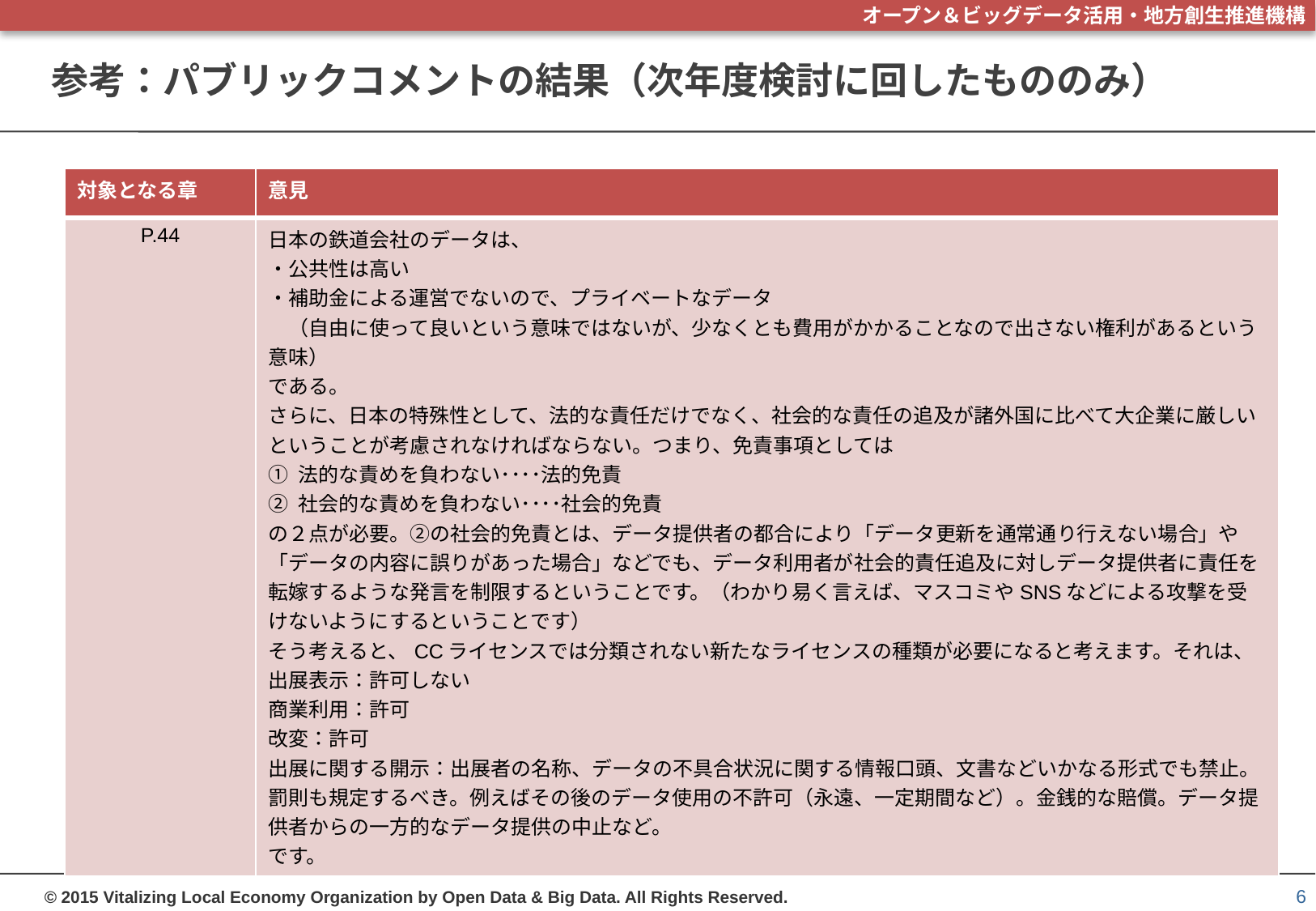

# 参考：パブリックコメントの結果（次年度検討に回したもののみ）
| 対象となる章 | 意見 |
| --- | --- |
| P.44 | 日本の鉄道会社のデータは、 ・公共性は高い ・補助金による運営でないので、プライベートなデータ 　（自由に使って良いという意味ではないが、少なくとも費用がかかることなので出さない権利があるという意味） である。 さらに、日本の特殊性として、法的な責任だけでなく、社会的な責任の追及が諸外国に比べて大企業に厳しいということが考慮されなければならない。つまり、免責事項としては ① 法的な責めを負わない････法的免責 ② 社会的な責めを負わない････社会的免責 の２点が必要。②の社会的免責とは、データ提供者の都合により「データ更新を通常通り行えない場合」や「データの内容に誤りがあった場合」などでも、データ利用者が社会的責任追及に対しデータ提供者に責任を転嫁するような発言を制限するということです。（わかり易く言えば、マスコミやSNSなどによる攻撃を受けないようにするということです） そう考えると、CCライセンスでは分類されない新たなライセンスの種類が必要になると考えます。それは、 出展表示：許可しない 商業利用：許可 改変：許可 出展に関する開示：出展者の名称、データの不具合状況に関する情報口頭、文書などいかなる形式でも禁止。罰則も規定するべき。例えばその後のデータ使用の不許可（永遠、一定期間など）。金銭的な賠償。データ提供者からの一方的なデータ提供の中止など。 です。 |
6